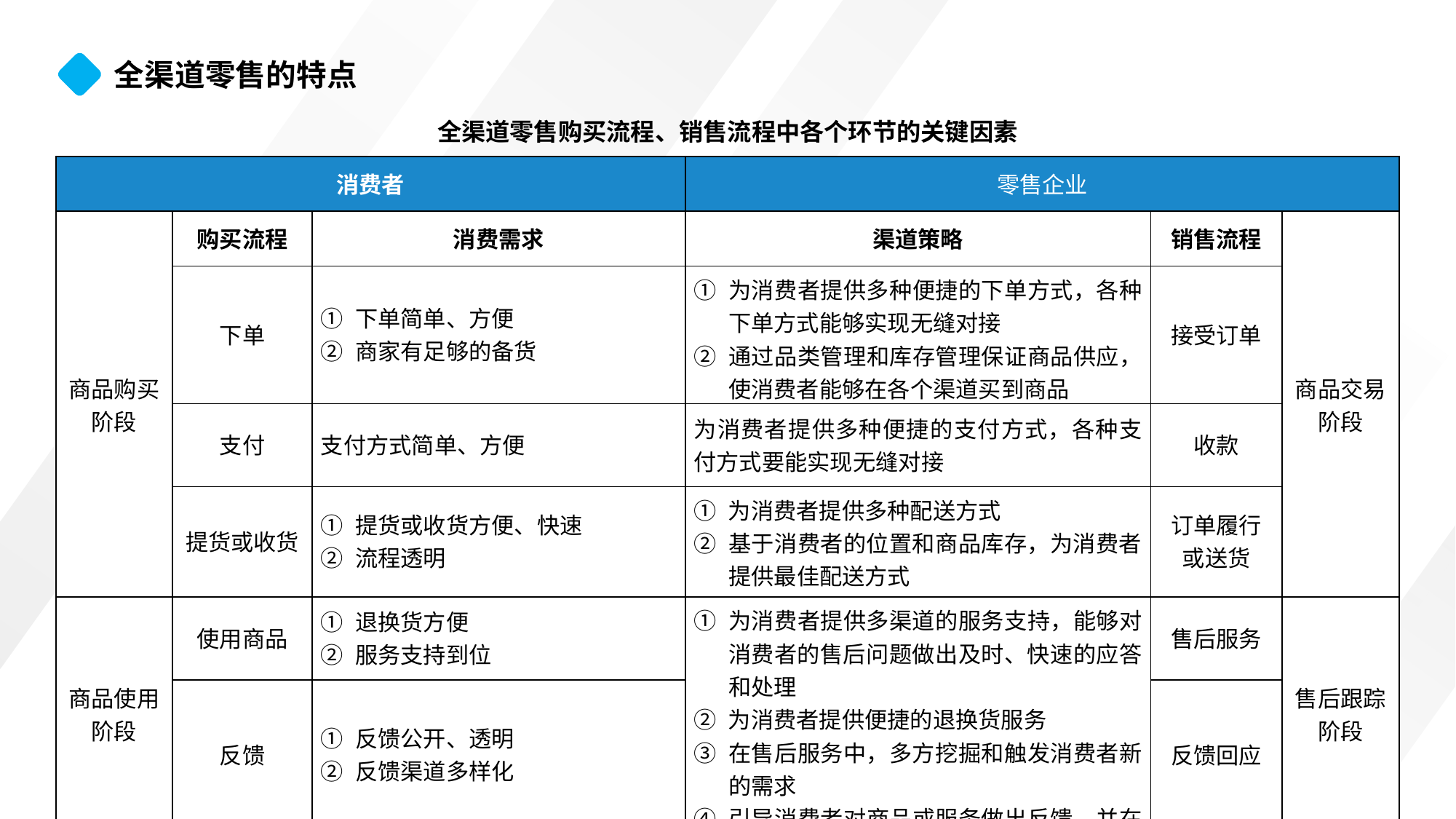

全渠道零售的特点

全渠道零售购买流程、销售流程中各个环节的关键因素
| 消费者 |  |  | 零售企业 |  |  |
| --- | --- | --- | --- | --- | --- |
| 商品购买阶段 | 购买流程 | 消费需求 | 渠道策略 | 销售流程 | 商品交易阶段 |
|  | 下单 | ① 下单简单、方便 ② 商家有足够的备货 | ① 为消费者提供多种便捷的下单方式，各种下单方式能够实现无缝对接 ② 通过品类管理和库存管理保证商品供应，使消费者能够在各个渠道买到商品 | 接受订单 |  |
|  | 支付 | 支付方式简单、方便 | 为消费者提供多种便捷的支付方式，各种支付方式要能实现无缝对接 | 收款 |  |
|  | 提货或收货 | ① 提货或收货方便、快速 ② 流程透明 | ① 为消费者提供多种配送方式 ② 基于消费者的位置和商品库存，为消费者提供最佳配送方式 | 订单履行 或送货 |  |
| 商品使用阶段 | 使用商品 | ① 退换货方便 ② 服务支持到位 | ① 为消费者提供多渠道的服务支持，能够对消费者的售后问题做出及时、快速的应答和处理 ② 为消费者提供便捷的退换货服务 ③ 在售后服务中，多方挖掘和触发消费者新的需求 ④ 引导消费者对商品或服务做出反馈，并在各个社交媒体进行分享 | 售后服务 | 售后跟踪阶段 |
|  | 反馈 | ① 反馈公开、透明 ② 反馈渠道多样化 |  | 反馈回应 |  |
全线性

零售渠道由单渠道转向多渠道，实现了实体门店渠道、电子商务渠道、社交媒体渠道、短视频渠道等多渠道下的线上线下渠道的全覆盖。
全程性

在全渠道零售中，零售企业必须要全程保持与消费者的零距离接触，以更好地满足消费者在购买流程各个环节中的需求和体验。